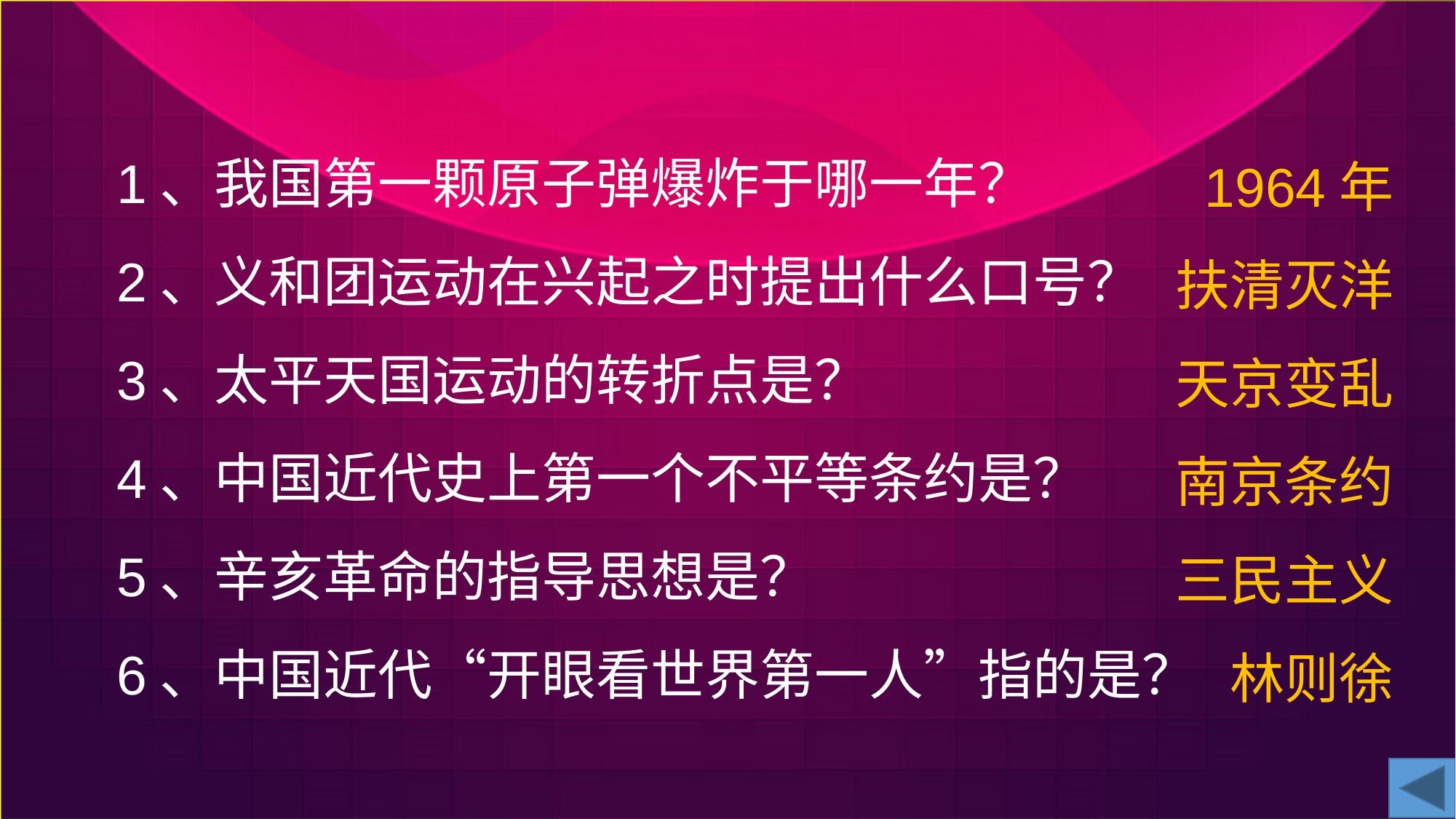

1、我国第一颗原子弹爆炸于哪一年？
2、义和团运动在兴起之时提出什么口号？
3、太平天国运动的转折点是？
4、中国近代史上第一个不平等条约是？
5、辛亥革命的指导思想是？
6、中国近代“开眼看世界第一人”指的是？

1964年
扶清灭洋
天京变乱
南京条约
三民主义
林则徐